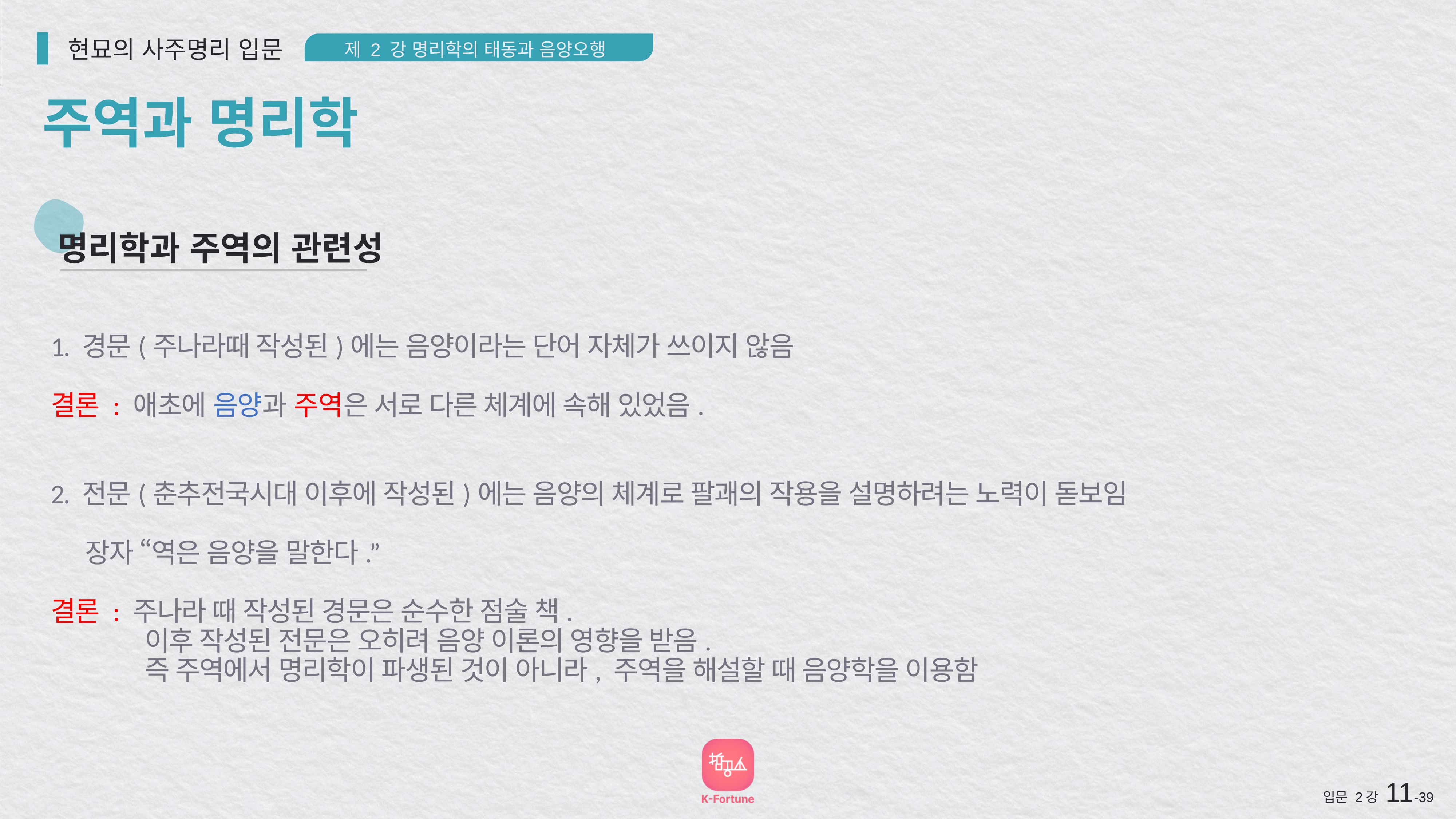

현묘의 사주명리 입문

제 2 강 명리학의 태동과 음양오행
주역과 명리학

명리학과 주역의 관련성
1. 경문(주나라때 작성된)에는 음양이라는 단어 자체가 쓰이지 않음

결론 : 애초에 음양과 주역은 서로 다른 체계에 속해 있었음.

2. 전문(춘추전국시대 이후에 작성된)에는 음양의 체계로 팔괘의 작용을 설명하려는 노력이 돋보임

    장자 “역은 음양을 말한다.”

결론 : 주나라 때 작성된 경문은 순수한 점술 책.
             이후 작성된 전문은 오히려 음양 이론의 영향을 받음.
             즉 주역에서 명리학이 파생된 것이 아니라, 주역을 해설할 때 음양학을 이용함